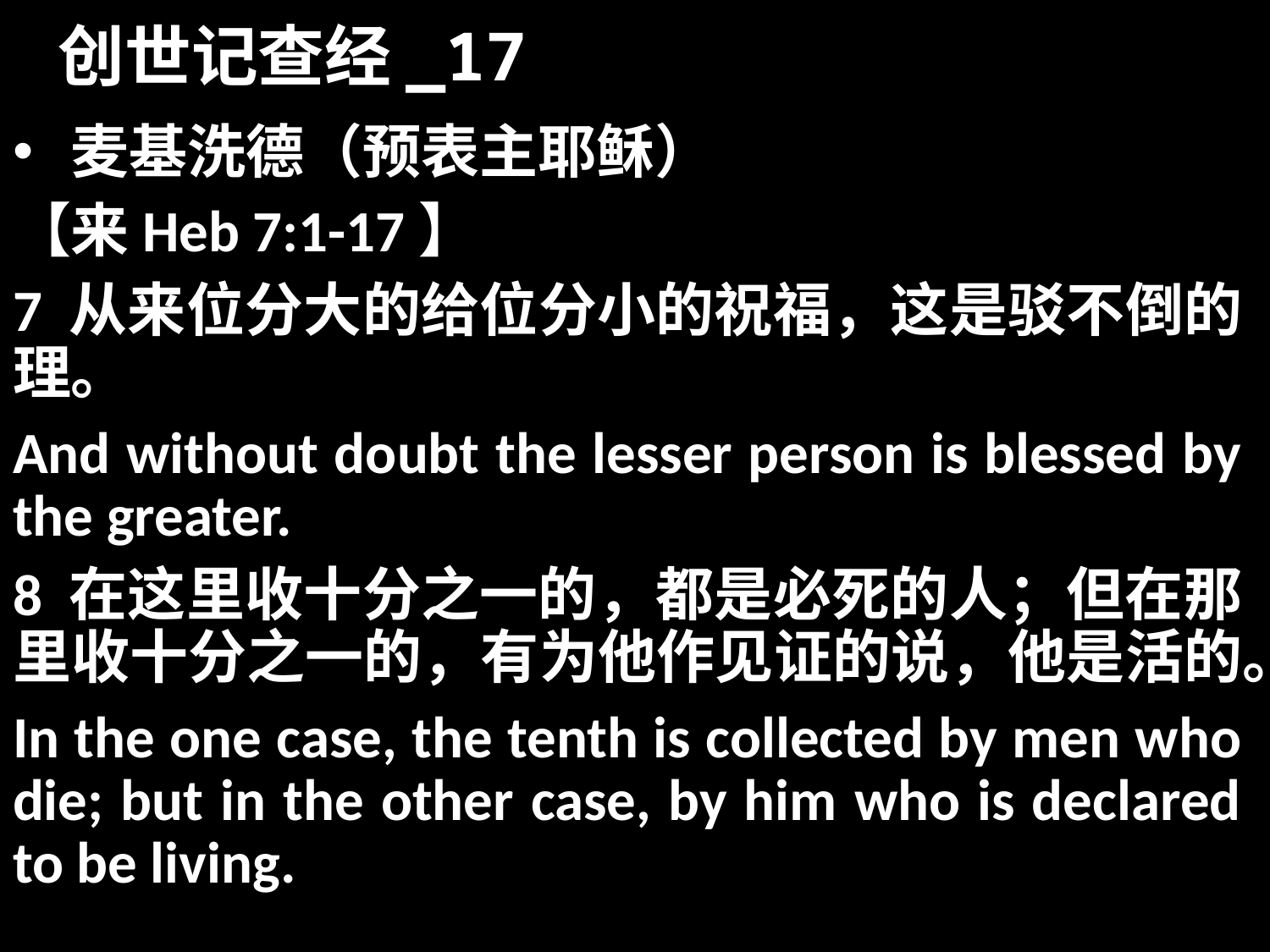

# 创世记查经_17
 麦基洗德（预表主耶稣）
【来Heb 7:1-17】
7 从来位分大的给位分小的祝福，这是驳不倒的理。
And without doubt the lesser person is blessed by the greater.
8 在这里收十分之一的，都是必死的人；但在那里收十分之一的，有为他作见证的说，他是活的。
In the one case, the tenth is collected by men who die; but in the other case, by him who is declared to be living.